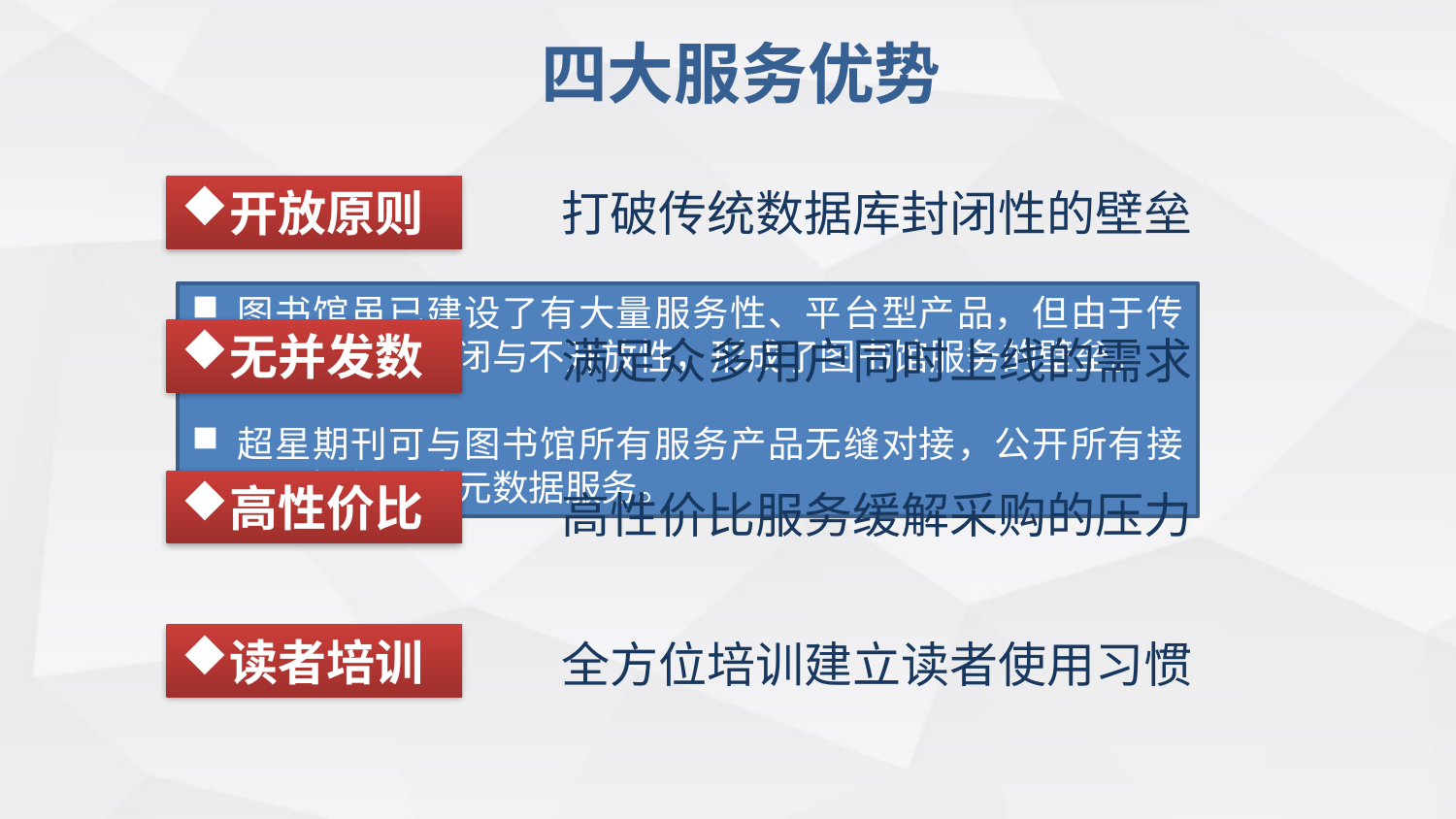

四大服务优势
打破传统数据库封闭性的壁垒
开放原则
图书馆虽已建设了有大量服务性、平台型产品，但由于传统数据库的封闭与不开放性，形成了图书馆服务的壁垒。

超星期刊可与图书馆所有服务产品无缝对接，公开所有接口，提供无偿元数据服务。
无并发数
满足众多用户同时上线的需求
高性价比
高性价比服务缓解采购的压力
读者培训
全方位培训建立读者使用习惯